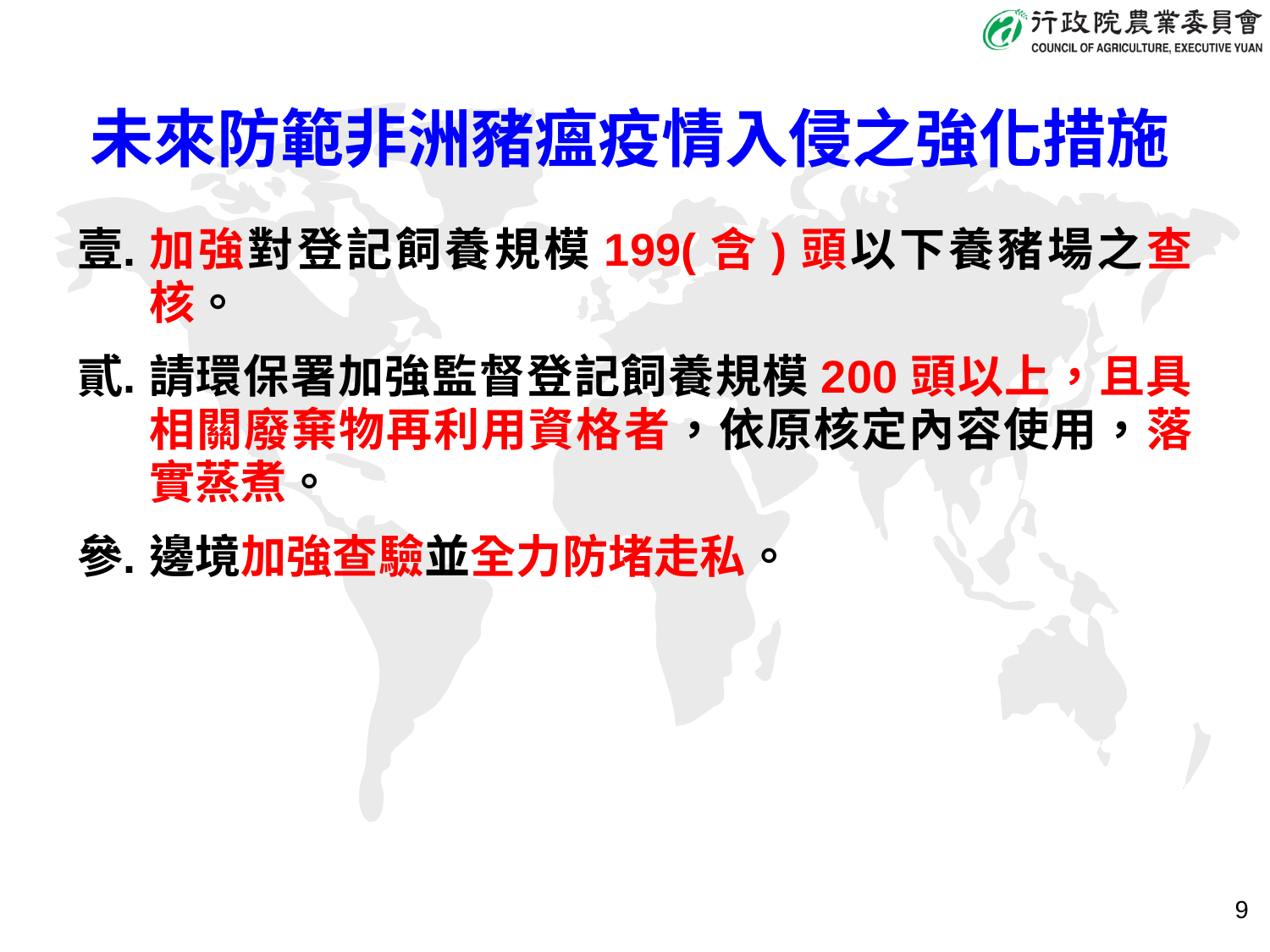

# 未來防範非洲豬瘟疫情入侵之強化措施
加強對登記飼養規模199(含)頭以下養豬場之查核。
請環保署加強監督登記飼養規模200頭以上，且具相關廢棄物再利用資格者，依原核定內容使用，落實蒸煮。
邊境加強查驗並全力防堵走私。

9